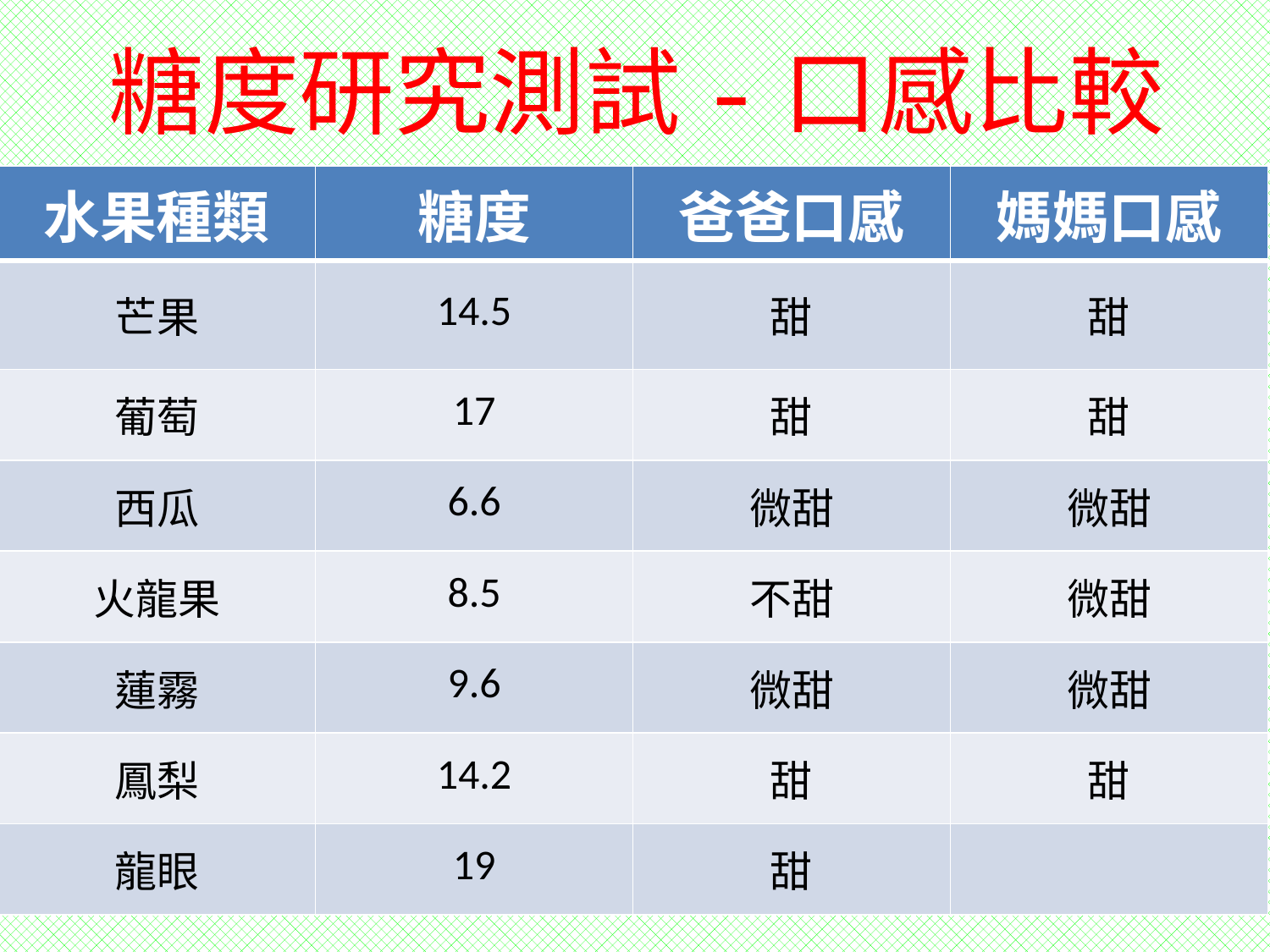

糖度研究測試-口感比較
| 水果種類 | 糖度 | 爸爸口感 | 媽媽口感 |
| --- | --- | --- | --- |
| 芒果 | 14.5 | 甜 | 甜 |
| 葡萄 | 17 | 甜 | 甜 |
| 西瓜 | 6.6 | 微甜 | 微甜 |
| 火龍果 | 8.5 | 不甜 | 微甜 |
| 蓮霧 | 9.6 | 微甜 | 微甜 |
| 鳳梨 | 14.2 | 甜 | 甜 |
| 龍眼 | 19 | 甜 |  |